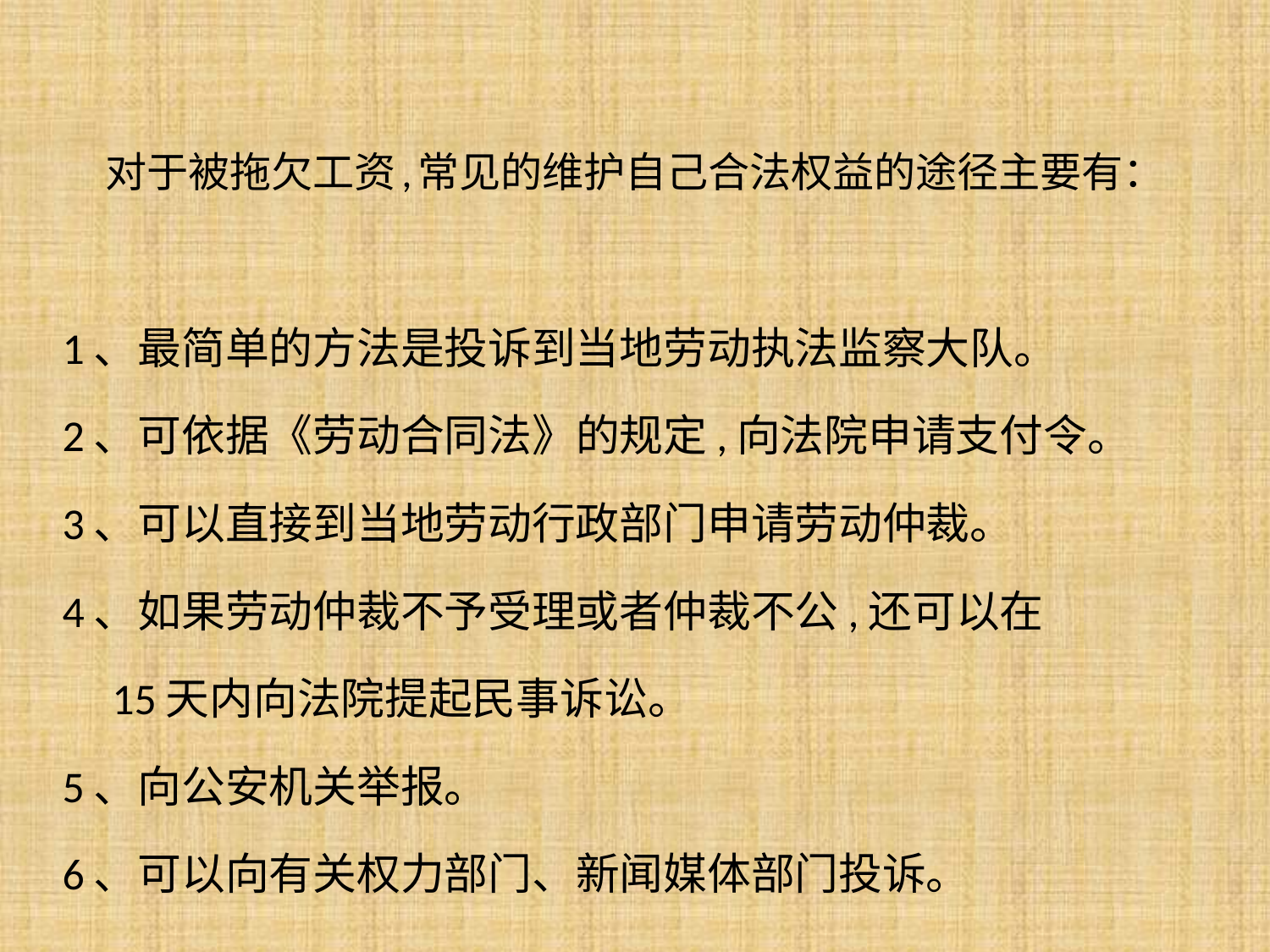

# 对于被拖欠工资,常见的维护自己合法权益的途径主要有：
1、最简单的方法是投诉到当地劳动执法监察大队。
2、可依据《劳动合同法》的规定,向法院申请支付令。
3、可以直接到当地劳动行政部门申请劳动仲裁。
4、如果劳动仲裁不予受理或者仲裁不公,还可以在
     15天内向法院提起民事诉讼。
5、向公安机关举报。
6、可以向有关权力部门、新闻媒体部门投诉。